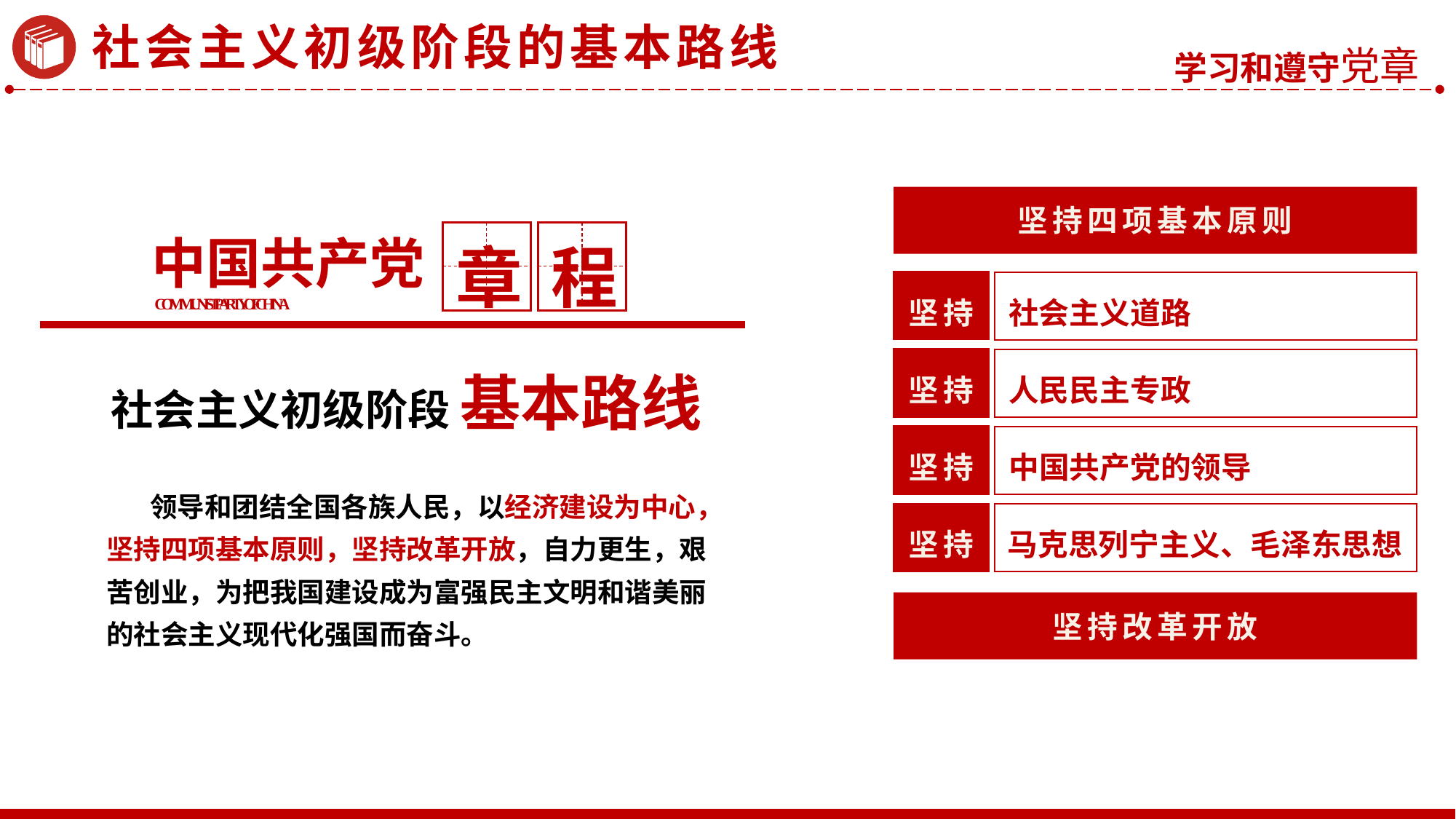

社会主义初级阶段的基本路线

坚持四项基本原则
中国共产党
章

程

COMMUNIST PARTY OF CHINA

坚持

社会主义道路

坚持

人民民主专政
社会主义初级阶段 基本路线

坚持

中国共产党的领导
      领导和团结全国各族人民，以经济建设为中心，坚持四项基本原则，坚持改革开放，自力更生，艰苦创业，为把我国建设成为富强民主文明和谐美丽的社会主义现代化强国而奋斗。

坚持

马克思列宁主义、毛泽东思想

坚持改革开放